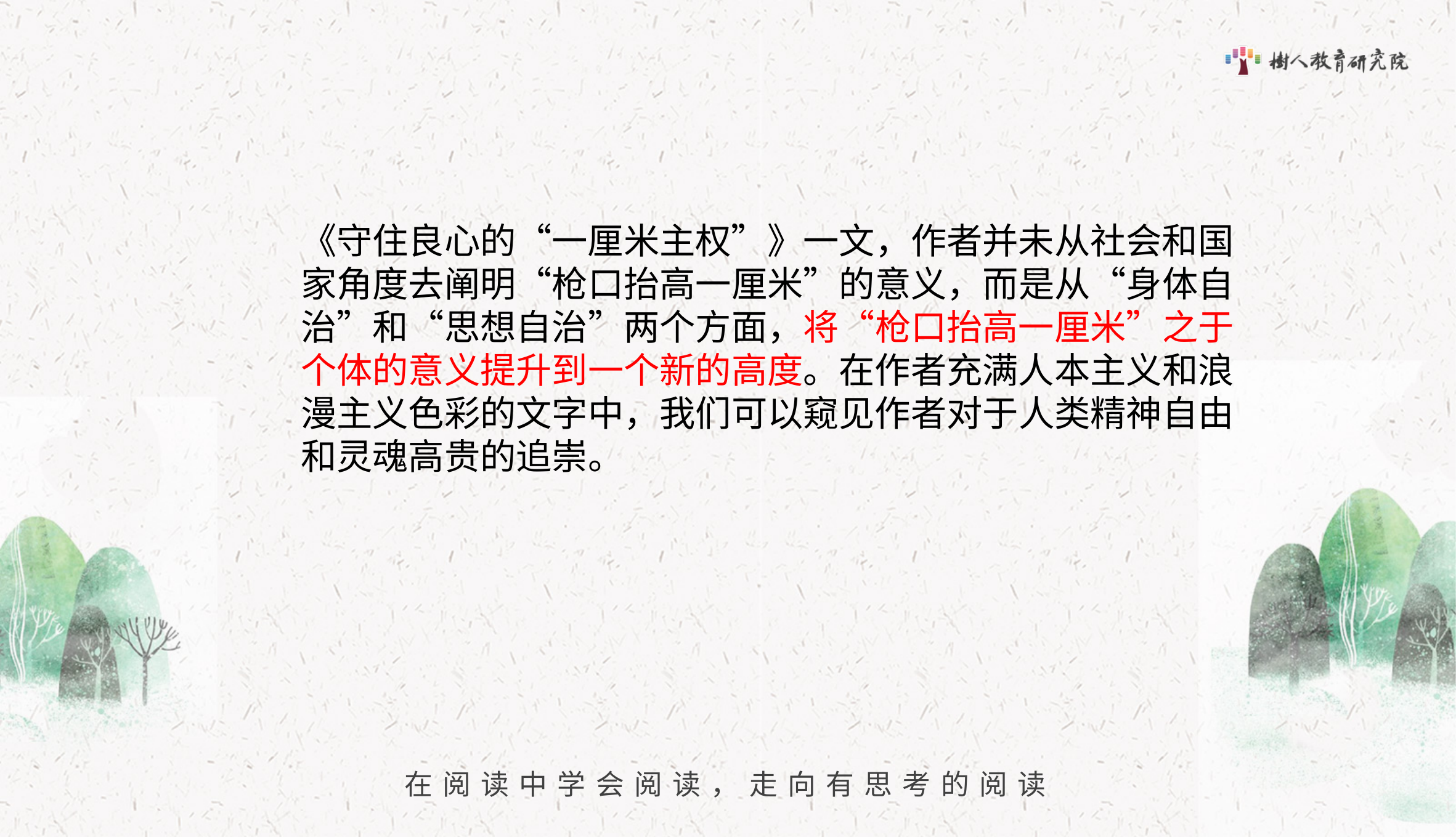

《守住良心的“一厘米主权”》一文，作者并未从社会和国家角度去阐明“枪口抬高一厘米”的意义，而是从“身体自治”和“思想自治”两个方面，将“枪口抬高一厘米”之于个体的意义提升到一个新的高度。在作者充满人本主义和浪漫主义色彩的文字中，我们可以窥见作者对于人类精神自由和灵魂高贵的追崇。